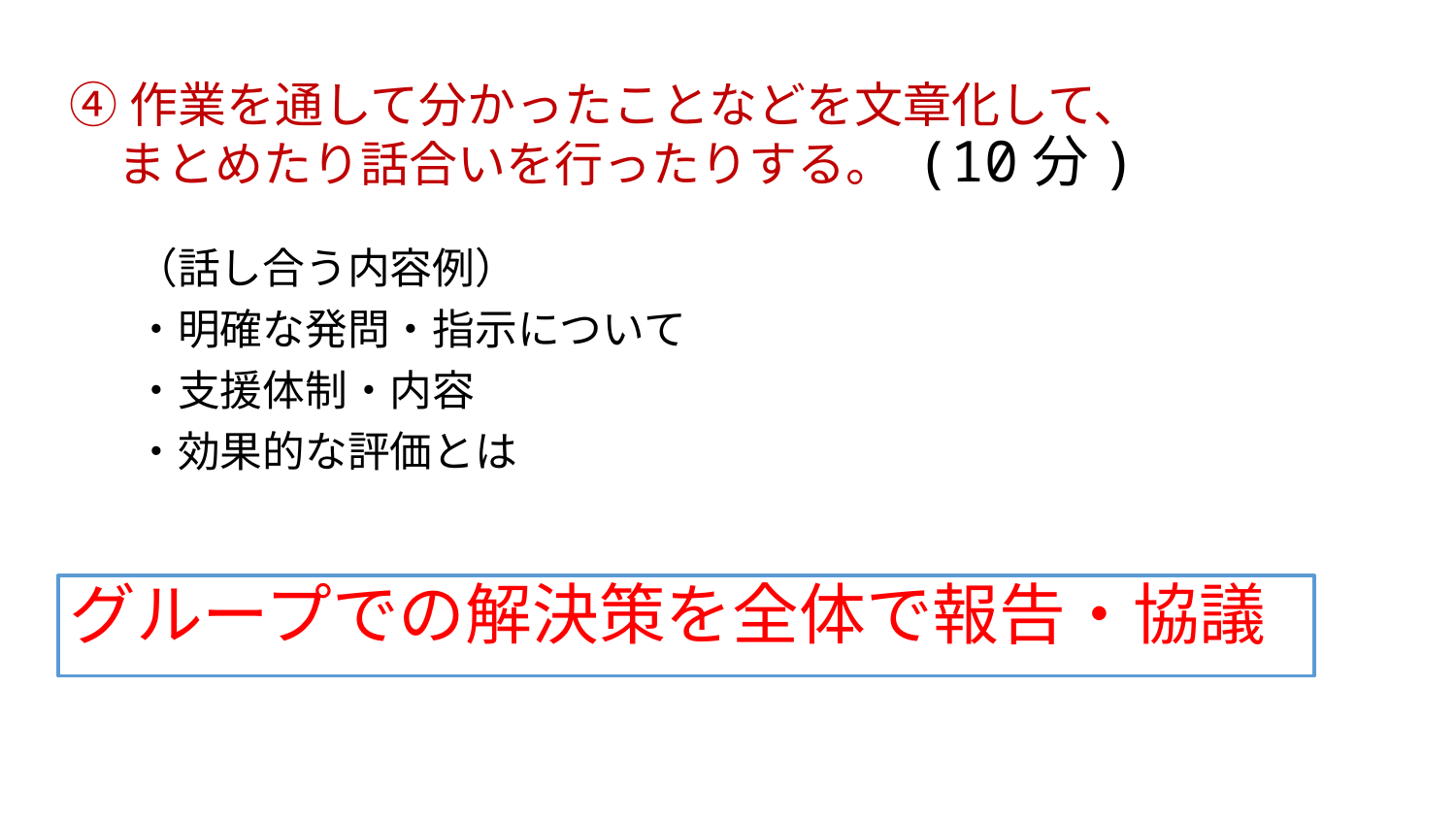

# ④作業を通して分かったことなどを文章化して、 　まとめたり話合いを行ったりする。 (10分)
（話し合う内容例）
・明確な発問・指示について
・支援体制・内容
・効果的な評価とは
グループでの解決策を全体で報告・協議